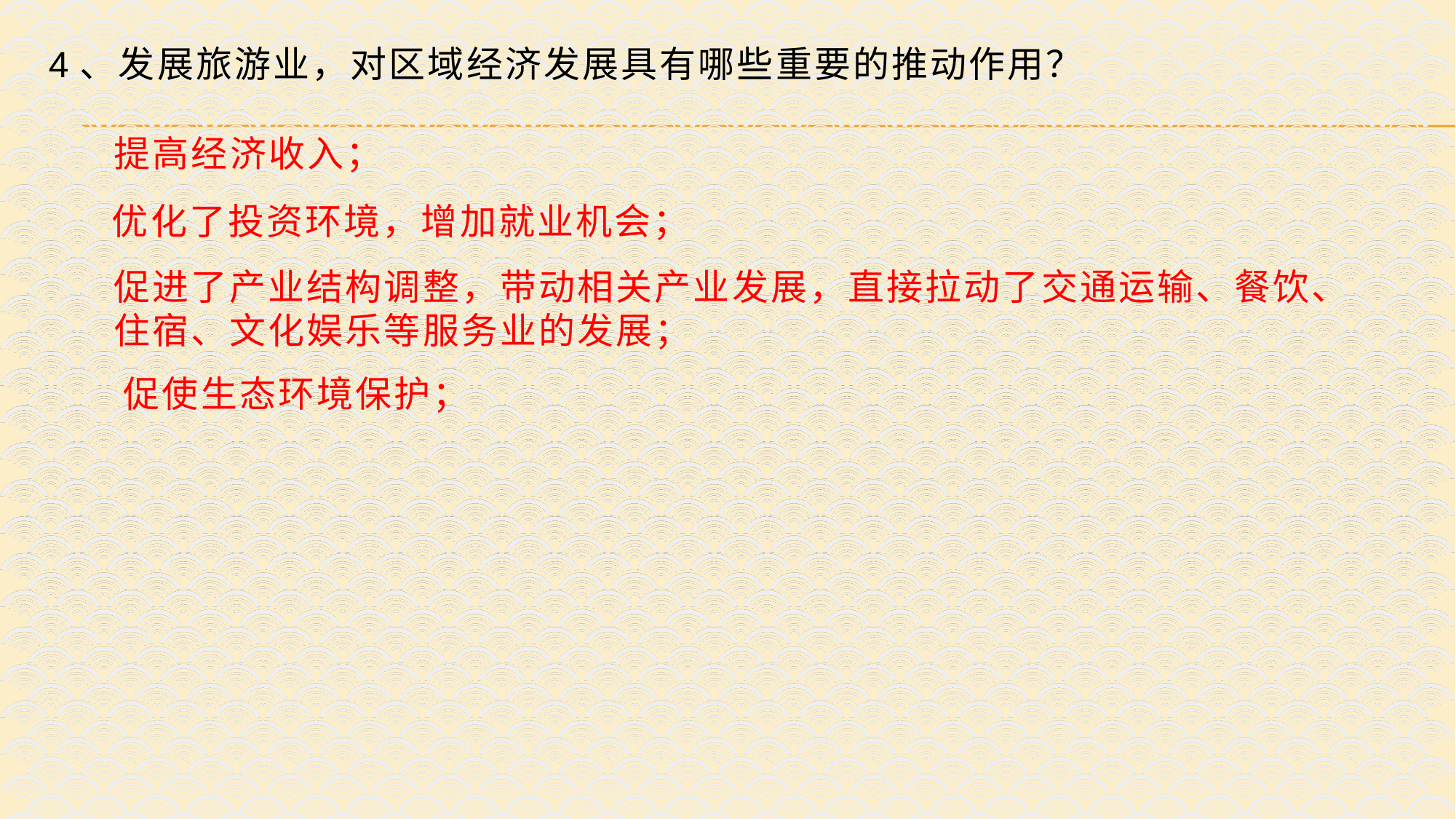

4、发展旅游业，对区域经济发展具有哪些重要的推动作用？
提高经济收入；
优化了投资环境，增加就业机会；
促进了产业结构调整，带动相关产业发展，直接拉动了交通运输、餐饮、住宿、文化娱乐等服务业的发展；
促使生态环境保护；